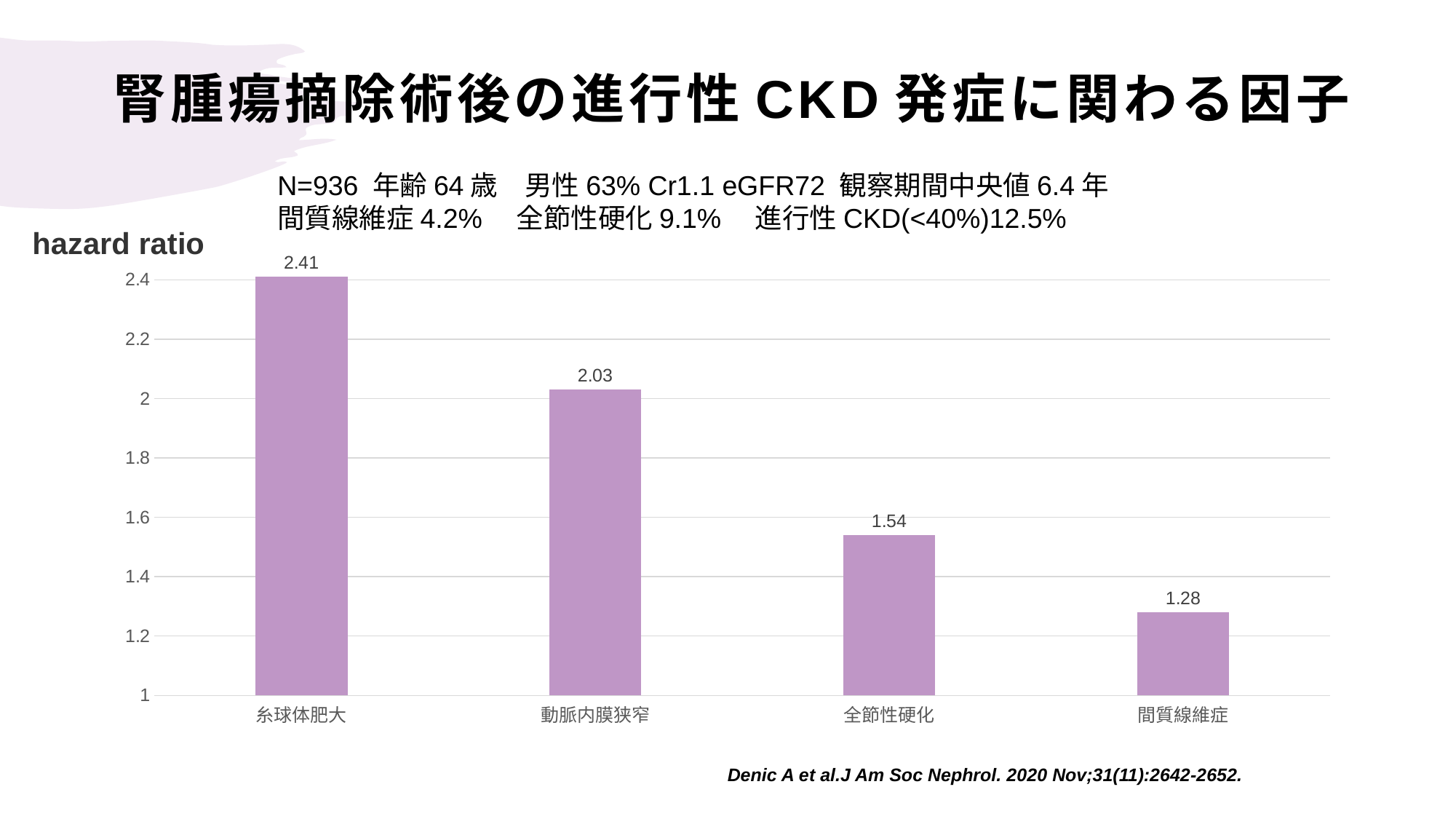

# 腎腫瘍摘除術後の進行性CKD発症に関わる因子
N=936 年齢64歳　男性63% Cr1.1 eGFR72 観察期間中央値6.4年
間質線維症4.2%　全節性硬化9.1%　進行性CKD(<40%)12.5%
hazard ratio

### Chart

| Category | 系列 1 |
|---|---|
| 糸球体肥大 | 2.41 |
| 動脈内膜狭窄 | 2.03 |
| 全節性硬化 | 1.54 |
| 間質線維症 | 1.28 |
Denic A et al.J Am Soc Nephrol. 2020 Nov;31(11):2642-2652.